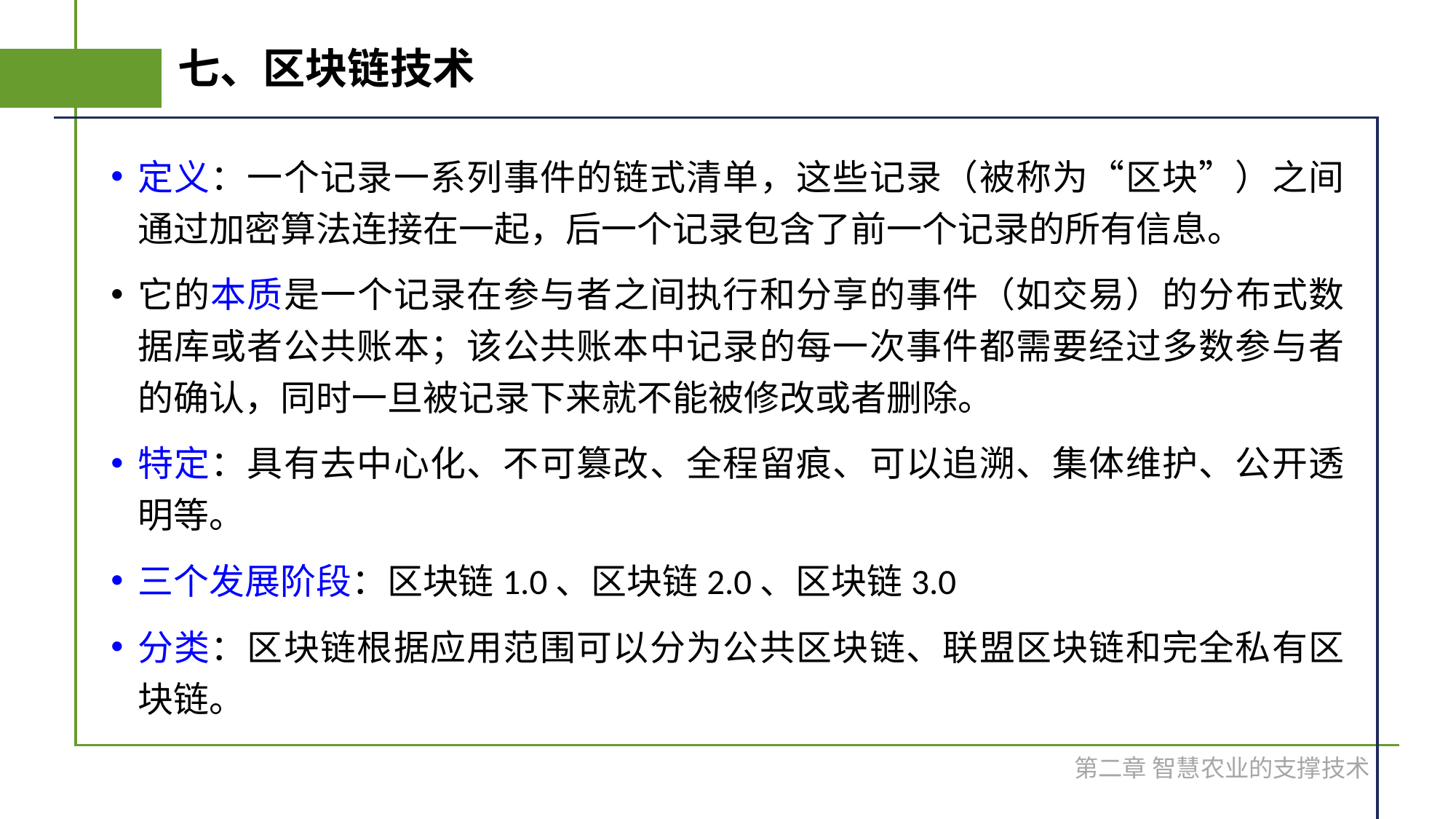

# 七、区块链技术
定义：一个记录一系列事件的链式清单，这些记录（被称为“区块”）之间通过加密算法连接在一起，后一个记录包含了前一个记录的所有信息。
它的本质是一个记录在参与者之间执行和分享的事件（如交易）的分布式数据库或者公共账本；该公共账本中记录的每一次事件都需要经过多数参与者的确认，同时一旦被记录下来就不能被修改或者删除。
特定：具有去中心化、不可篡改、全程留痕、可以追溯、集体维护、公开透明等。
三个发展阶段：区块链1.0、区块链2.0、区块链3.0
分类：区块链根据应用范围可以分为公共区块链、联盟区块链和完全私有区块链。
第二章 智慧农业的支撑技术